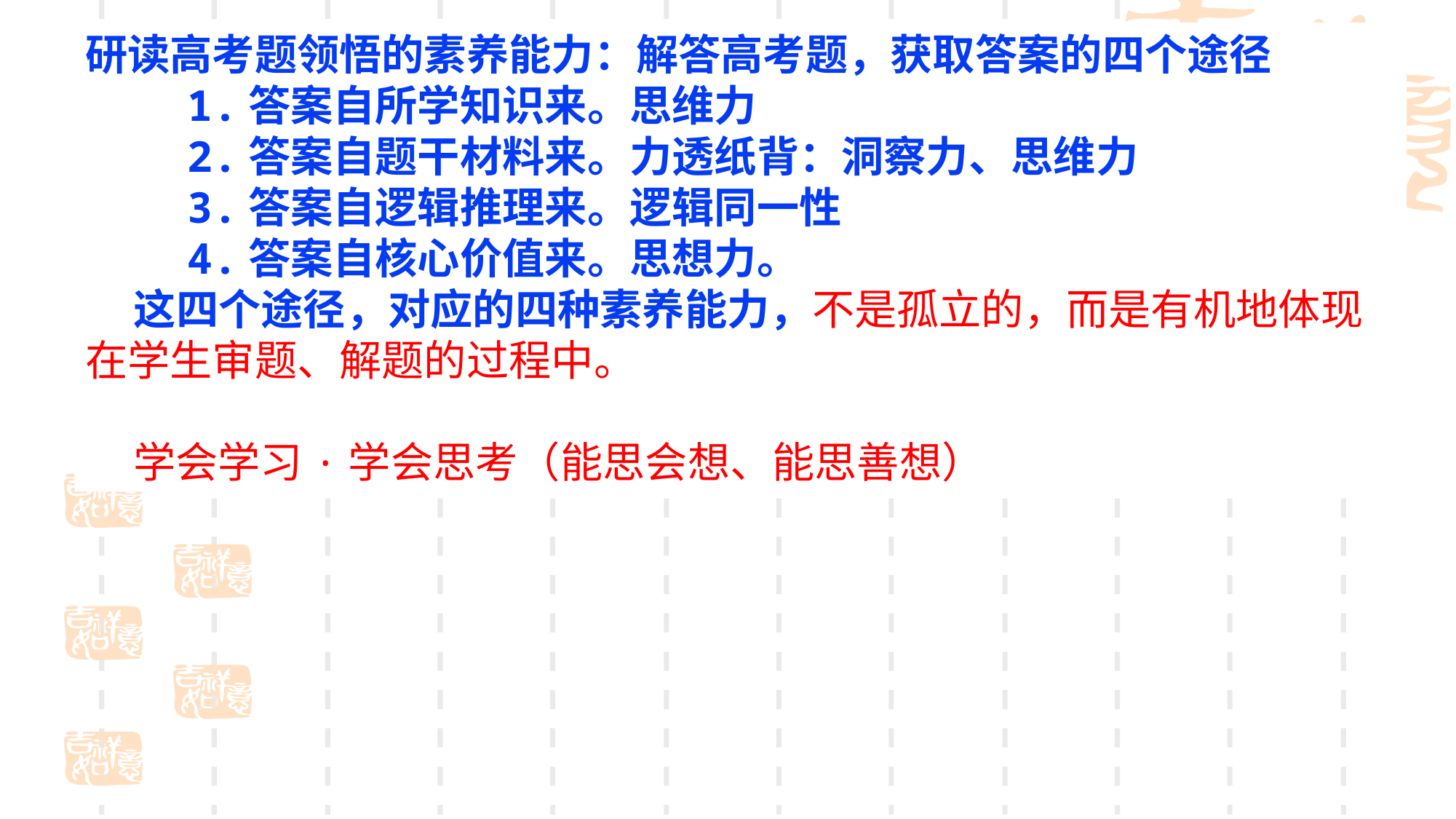

研读高考题领悟的素养能力：解答高考题，获取答案的四个途径
    1.答案自所学知识来。思维力
    2.答案自题干材料来。力透纸背：洞察力、思维力
    3.答案自逻辑推理来。逻辑同一性
    4.答案自核心价值来。思想力。
    这四个途径，对应的四种素养能力，不是孤立的，而是有机地体现在学生审题、解题的过程中。

    学会学习·学会思考（能思会想、能思善想）